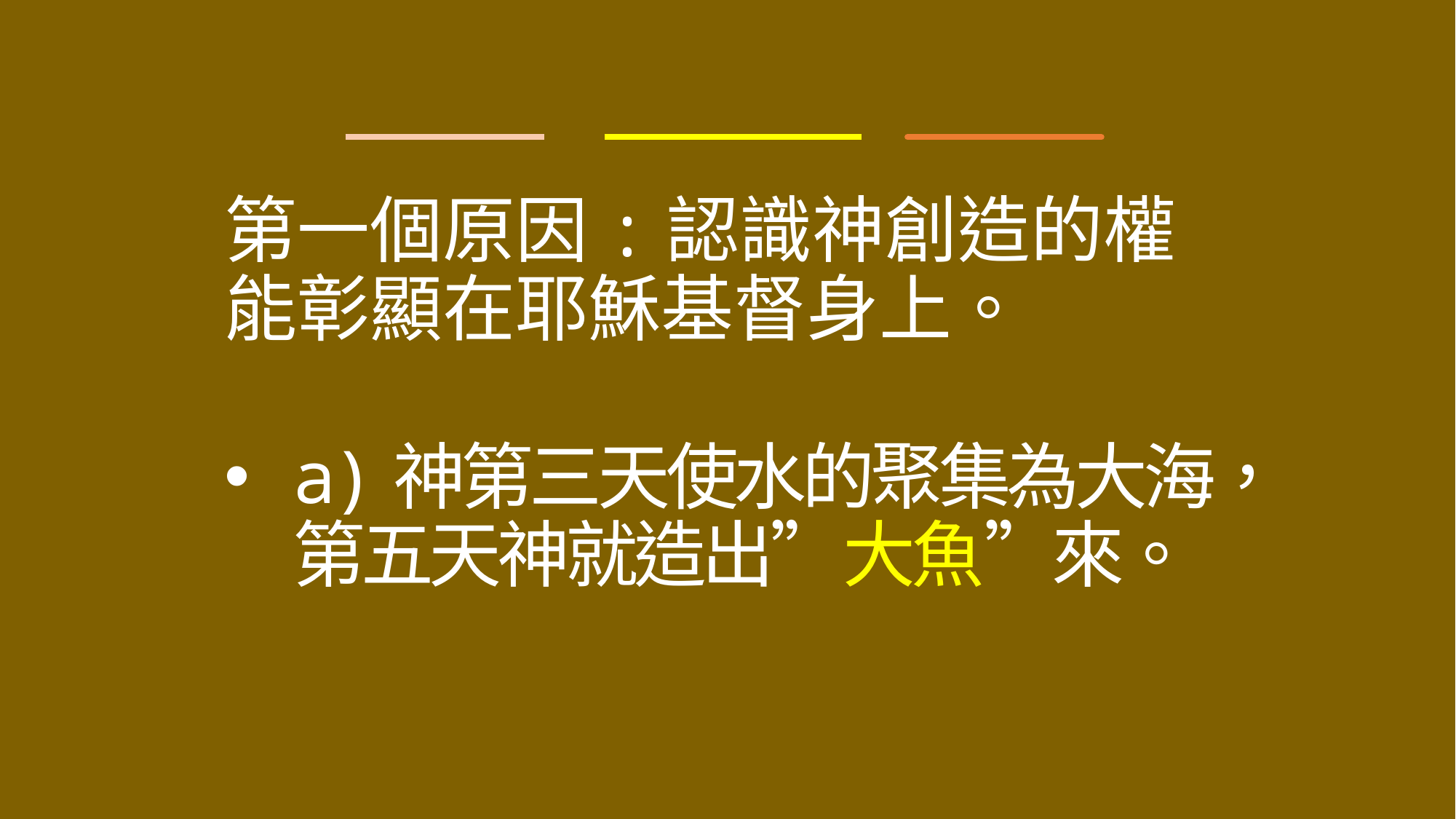

第一個原因:認識神創造的權能彰顯在耶穌基督身上。

a)神第三天使水的聚集為大海，第五天神就造出”大魚”來。